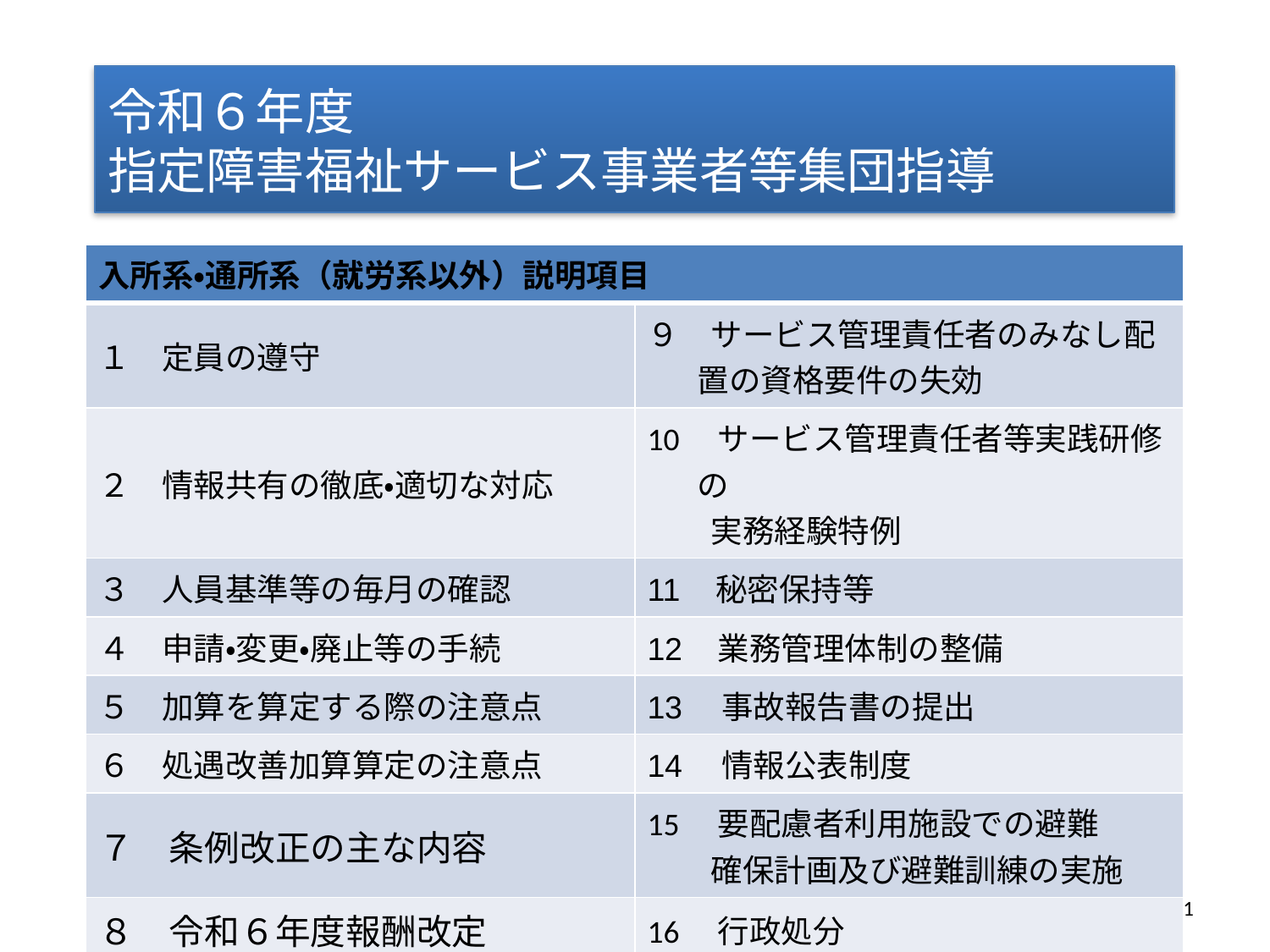

# 令和６年度 指定障害福祉サービス事業者等集団指導
| 入所系・通所系（就労系以外）説明項目 |  |
| --- | --- |
| １　定員の遵守 | ９　サービス管理責任者のみなし配置の資格要件の失効 |
| ２　情報共有の徹底・適切な対応 | 10　サービス管理責任者等実践研修の 　　実務経験特例 |
| ３　人員基準等の毎月の確認 | 11　秘密保持等 |
| ４　申請・変更・廃止等の手続 | 12　業務管理体制の整備 |
| ５　加算を算定する際の注意点 | 13　事故報告書の提出 |
| ６　処遇改善加算算定の注意点 | 14　情報公表制度 |
| ７　条例改正の主な内容 | 15　要配慮者利用施設での避難 　　確保計画及び避難訓練の実施 |
| ８　令和６年度報酬改定 | 16　行政処分 |
障害福祉課障害施設係
1